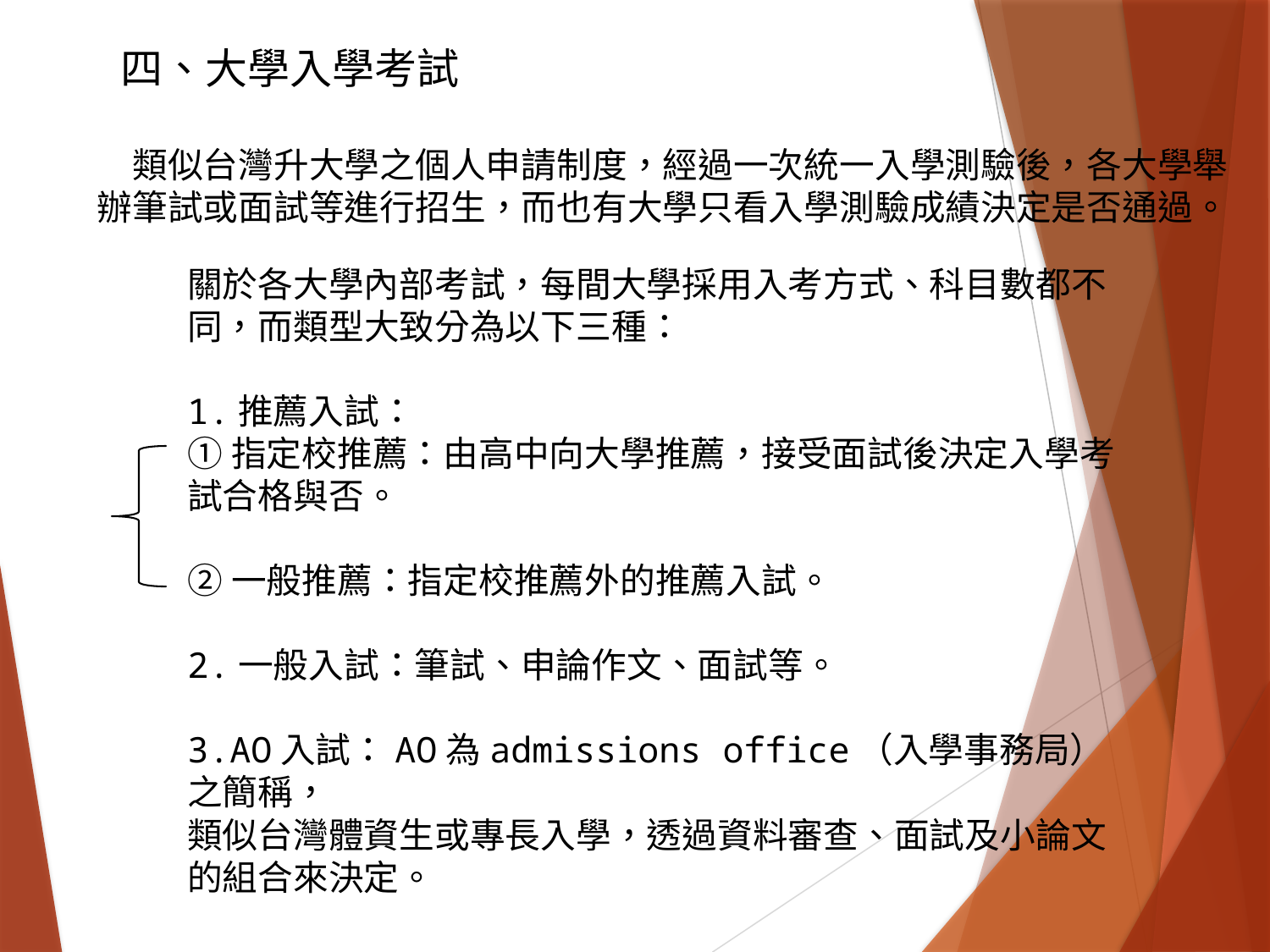

四、大學入學考試
　類似台灣升大學之個人申請制度，經過一次統一入學測驗後，各大學舉辦筆試或面試等進行招生，而也有大學只看入學測驗成績決定是否通過。

關於各大學內部考試，每間大學採用入考方式、科目數都不同，而類型大致分為以下三種：

1.推薦入試：
①指定校推薦：由高中向大學推薦，接受面試後決定入學考試合格與否。

②一般推薦：指定校推薦外的推薦入試。

2.一般入試：筆試、申論作文、面試等。

3.AO入試：AO為admissions office（入學事務局）之簡稱，
類似台灣體資生或專長入學，透過資料審查、面試及小論文的組合來決定。